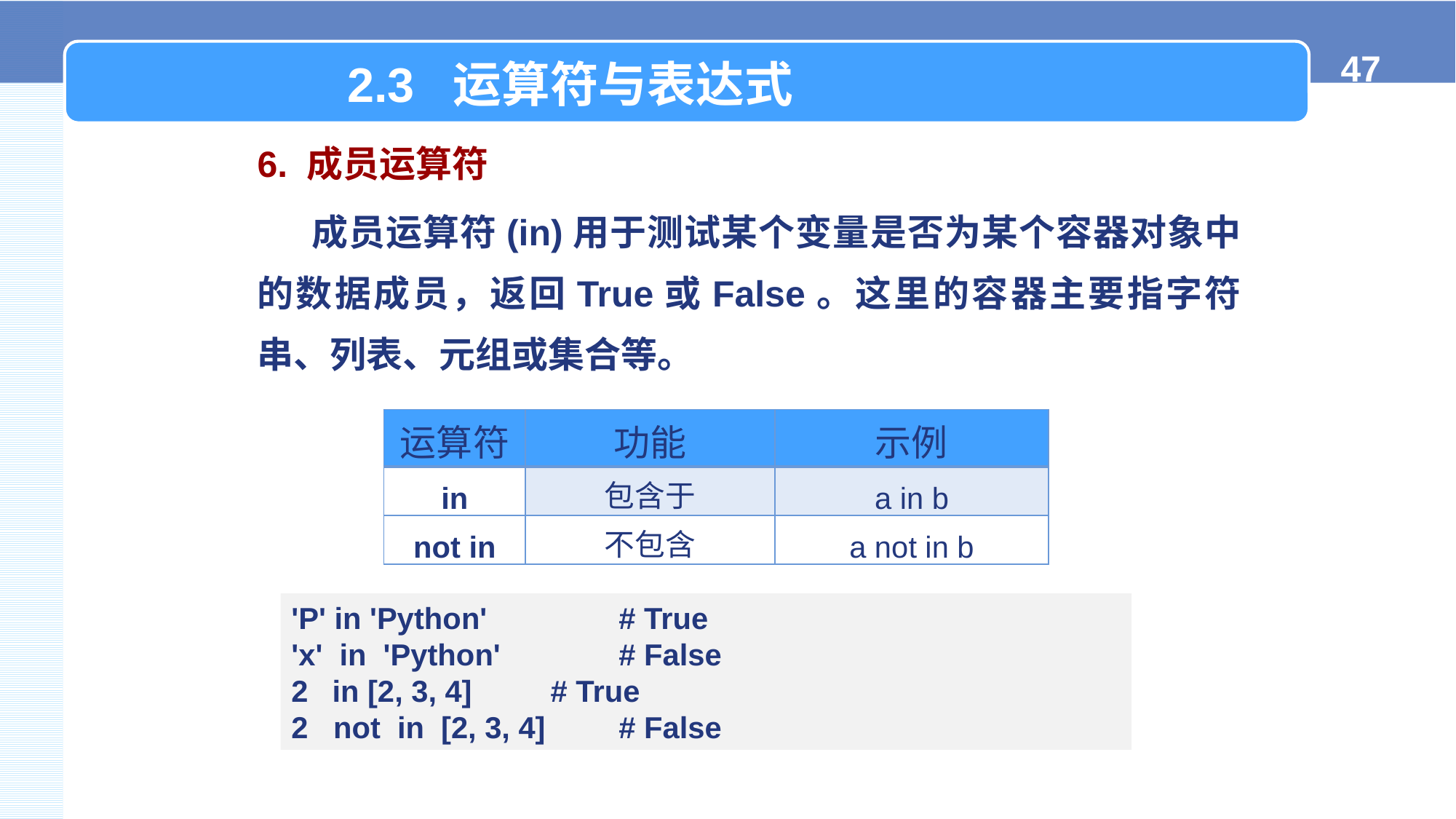

2.3  运算符与表达式
6. 成员运算符
成员运算符(in)用于测试某个变量是否为某个容器对象中的数据成员，返回True或False。这里的容器主要指字符串、列表、元组或集合等。

| 运算符 | 功能 | 示例 |
| --- | --- | --- |
| in | 包含于 | a in b |
| not in | 不包含 | a not in b |
'P' in 'Python'    	# True
'x'  in  'Python'  	# False
in [2, 3, 4]        	# True
2   not  in  [2, 3, 4]  	# False